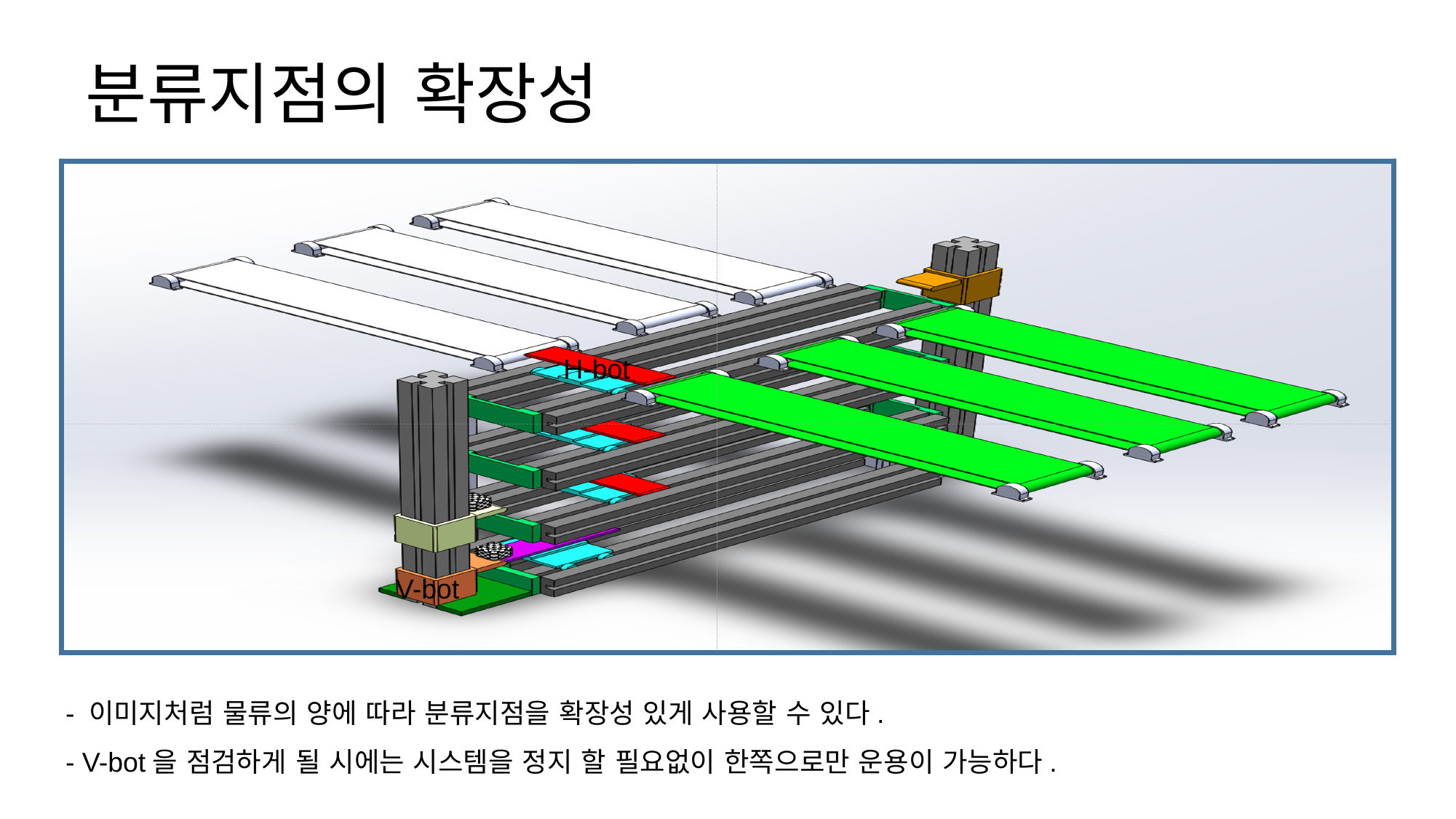

분류지점의 확장성

H-bot
V-bot
- 이미지처럼 물류의 양에 따라 분류지점을 확장성 있게 사용할 수 있다.
- V-bot을 점검하게 될 시에는 시스템을 정지 할 필요없이 한쪽으로만 운용이 가능하다.